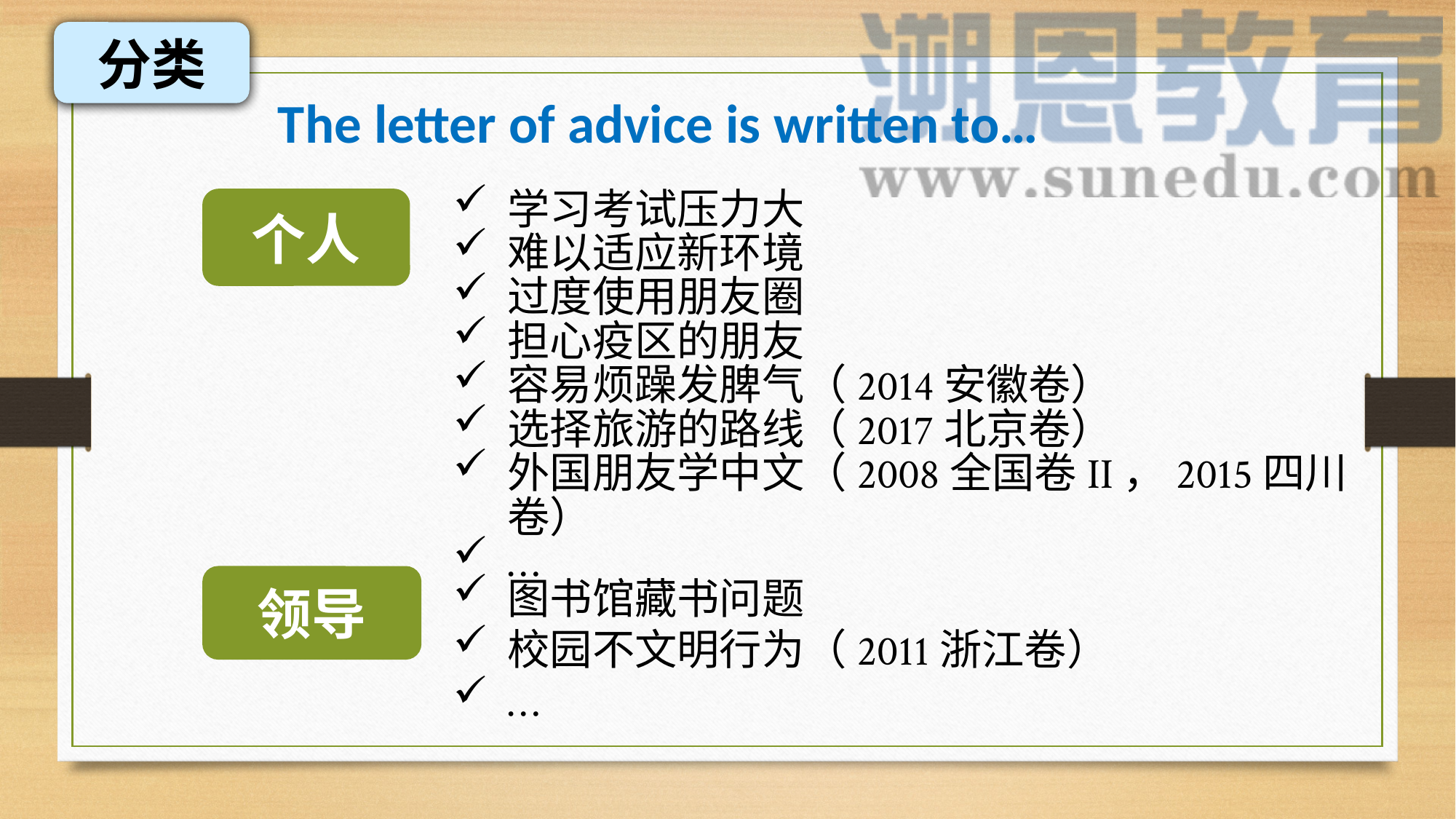

分类
The letter of advice is written to…
学习考试压力大
难以适应新环境
过度使用朋友圈
担心疫区的朋友
容易烦躁发脾气（2014安徽卷）
选择旅游的路线（2017北京卷）
外国朋友学中文（2008全国卷II，2015四川卷）
…
个人
领导
图书馆藏书问题
校园不文明行为（2011浙江卷）
…